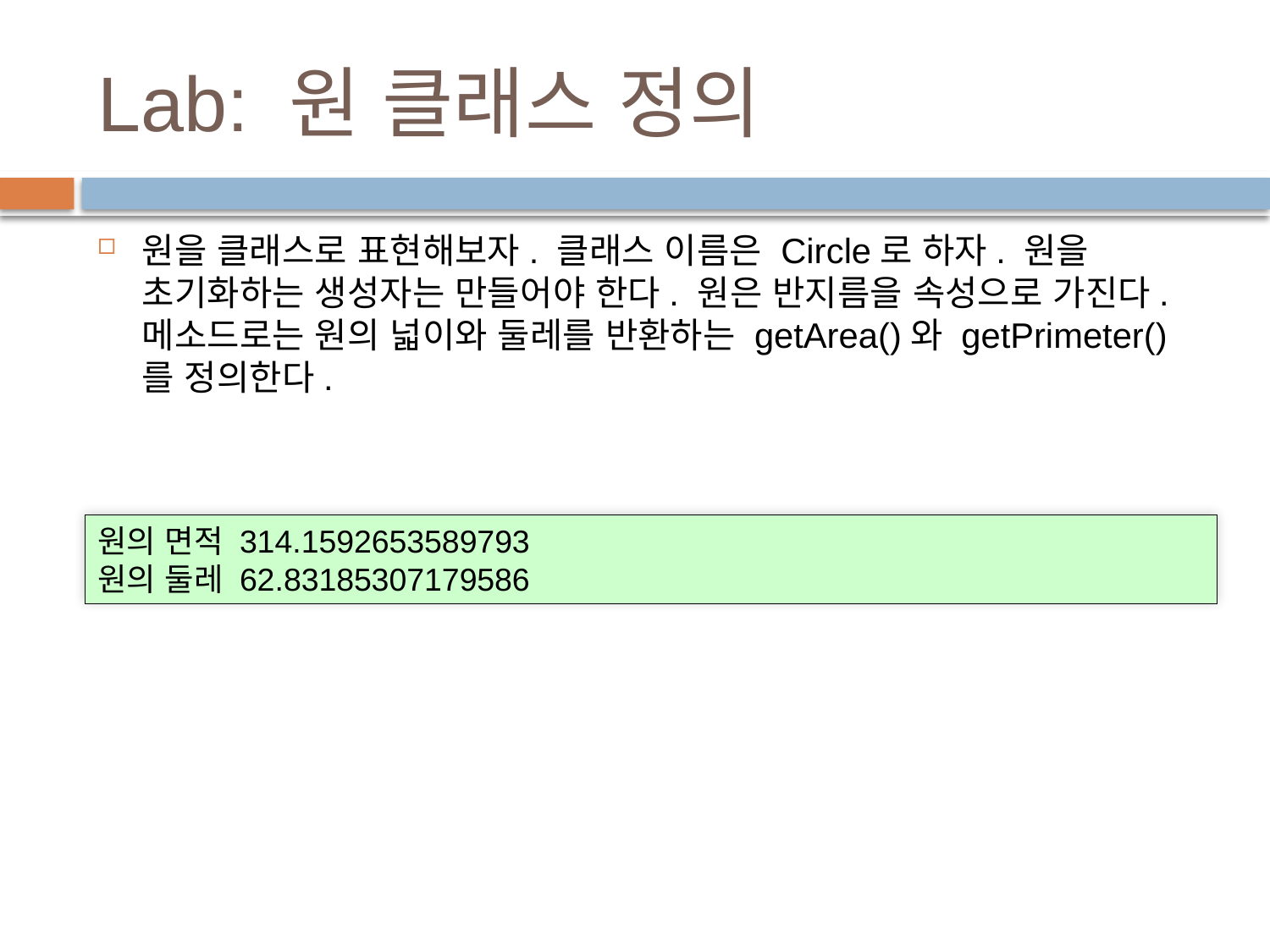

# Lab: 원 클래스 정의
원을 클래스로 표현해보자. 클래스 이름은 Circle로 하자. 원을 초기화하는 생성자는 만들어야 한다. 원은 반지름을 속성으로 가진다. 메소드로는 원의 넓이와 둘레를 반환하는 getArea()와 getPrimeter()를 정의한다.
원의 면적 314.1592653589793
원의 둘레 62.83185307179586